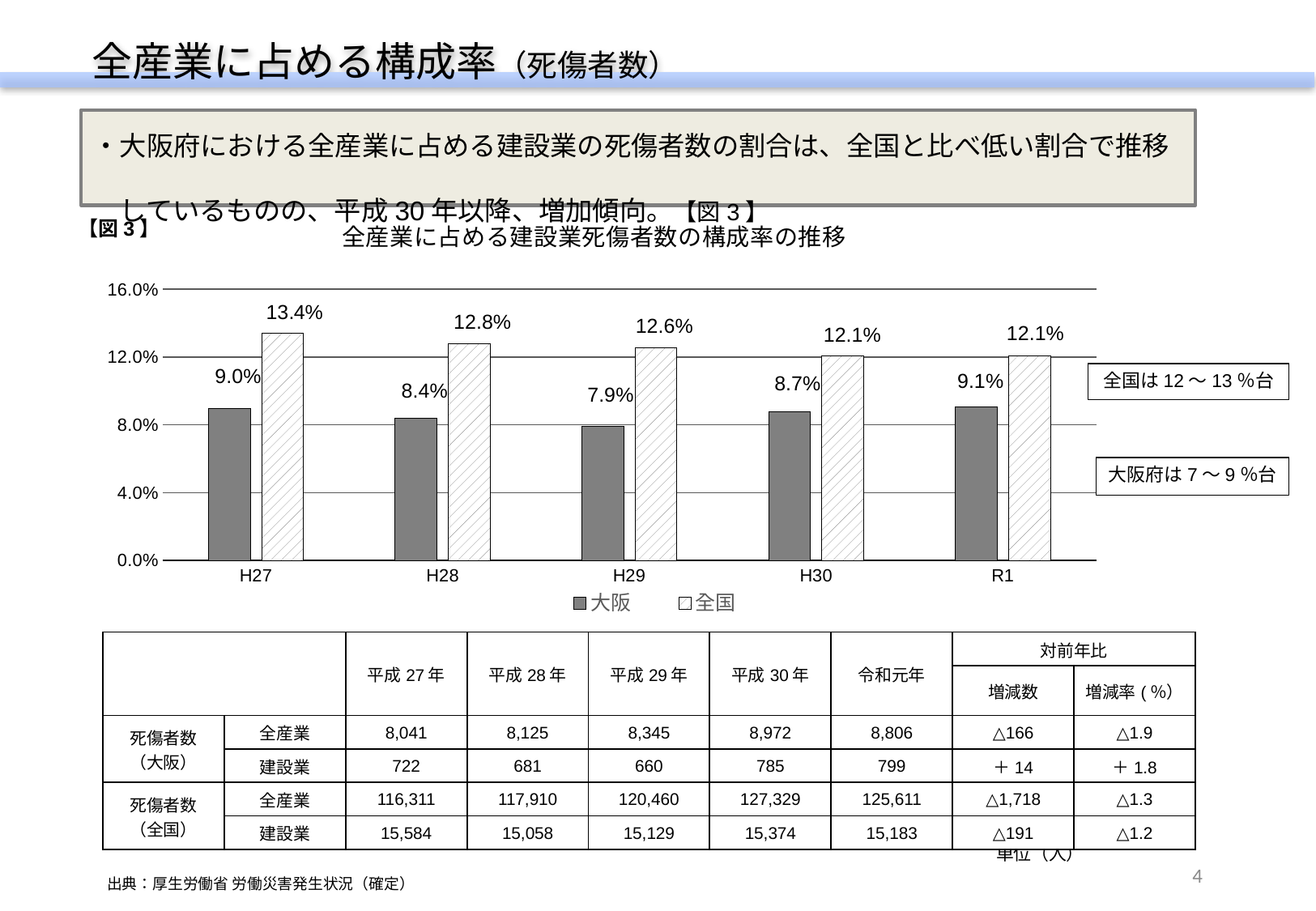

全産業に占める構成率（死傷者数）
・大阪府における全産業に占める建設業の死傷者数の割合は、全国と比べ低い割合で推移
　しているものの、平成30年以降、増加傾向。【図3】

### Chart: 全産業に占める建設業死傷者数の構成率の推移

| Category | 大阪 | 全国 |
|---|---|---|
| H27 | 0.08978982713592837 | 0.13398560755216618 |
| H28 | 0.08381538461538461 | 0.1277075735730642 |
| H29 | 0.07908927501497903 | 0.125593558027561 |
| H30 | 0.08749442710655372 | 0.12074232892742423 |
| R1 | 0.09073359073359073 | 0.1208731719355789 |
【図3】
12.8%
12.6%
12.1%
12.1%
9.0%
9.1%
全国は12～13％台
8.7%
8.4%
7.9%
大阪府は7～9％台
|  |  | 平成27年 | 平成28年 | 平成29年 | 平成30年 | 令和元年 | 対前年比 |  |
| --- | --- | --- | --- | --- | --- | --- | --- | --- |
|  |  |  |  |  |  |  | 増減数 | 増減率(％） |
| 死傷者数 （大阪） | 全産業 | 8,041 | 8,125 | 8,345 | 8,972 | 8,806 | △166 | △1.9 |
|  | 建設業 | 722 | 681 | 660 | 785 | 799 | ＋14 | ＋1.8 |
| 死傷者数 （全国） | 全産業 | 116,311 | 117,910 | 120,460 | 127,329 | 125,611 | △1,718 | △1.3 |
|  | 建設業 | 15,584 | 15,058 | 15,129 | 15,374 | 15,183 | △191 | △1.2 |
単位（人）
4
   出典：厚生労働省 労働災害発生状況（確定）